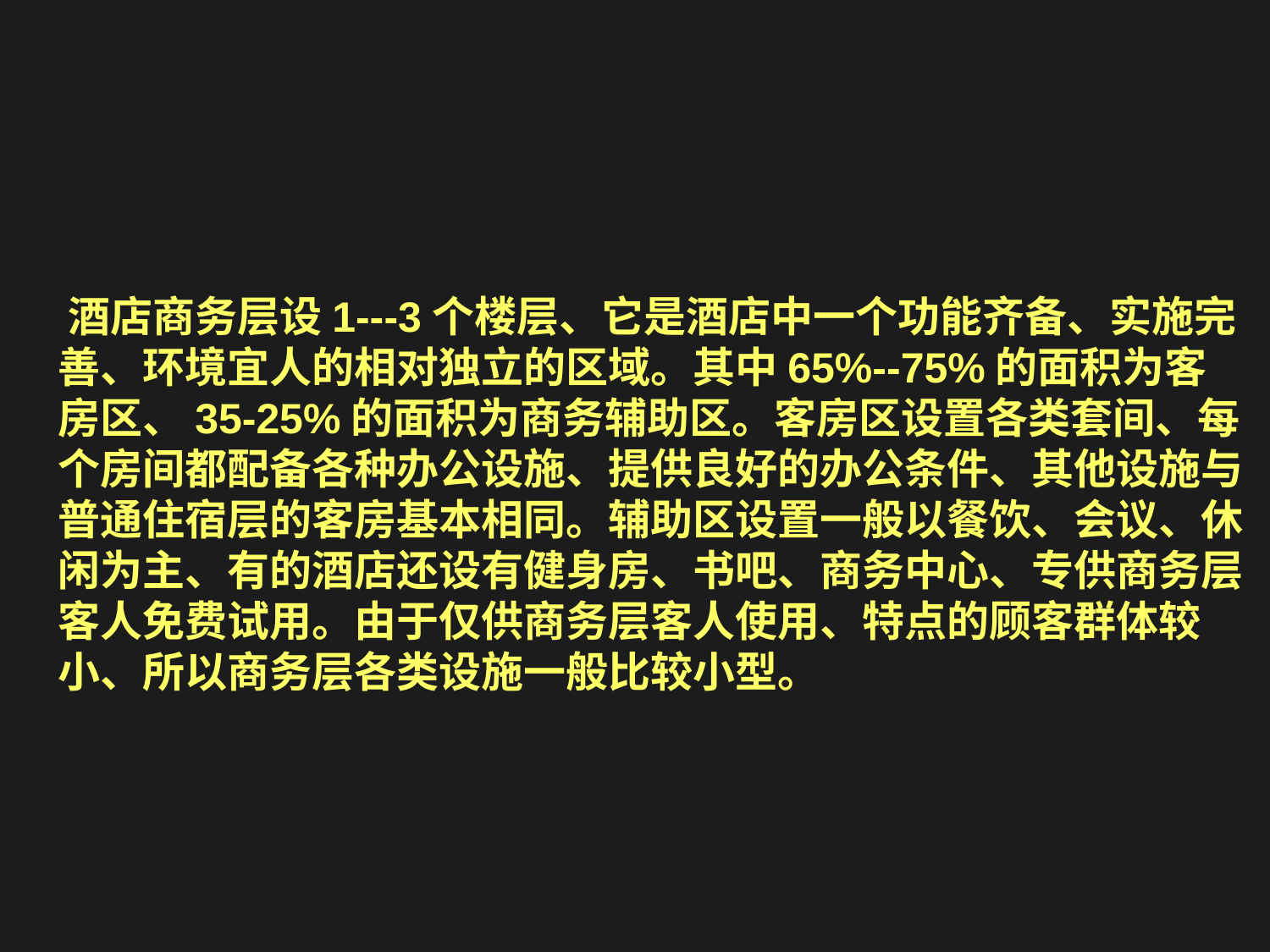

酒店商务层设1---3个楼层、它是酒店中一个功能齐备、实施完善、环境宜人的相对独立的区域。其中65%--75%的面积为客房区、35-25%的面积为商务辅助区。客房区设置各类套间、每个房间都配备各种办公设施、提供良好的办公条件、其他设施与普通住宿层的客房基本相同。辅助区设置一般以餐饮、会议、休闲为主、有的酒店还设有健身房、书吧、商务中心、专供商务层客人免费试用。由于仅供商务层客人使用、特点的顾客群体较小、所以商务层各类设施一般比较小型。
243